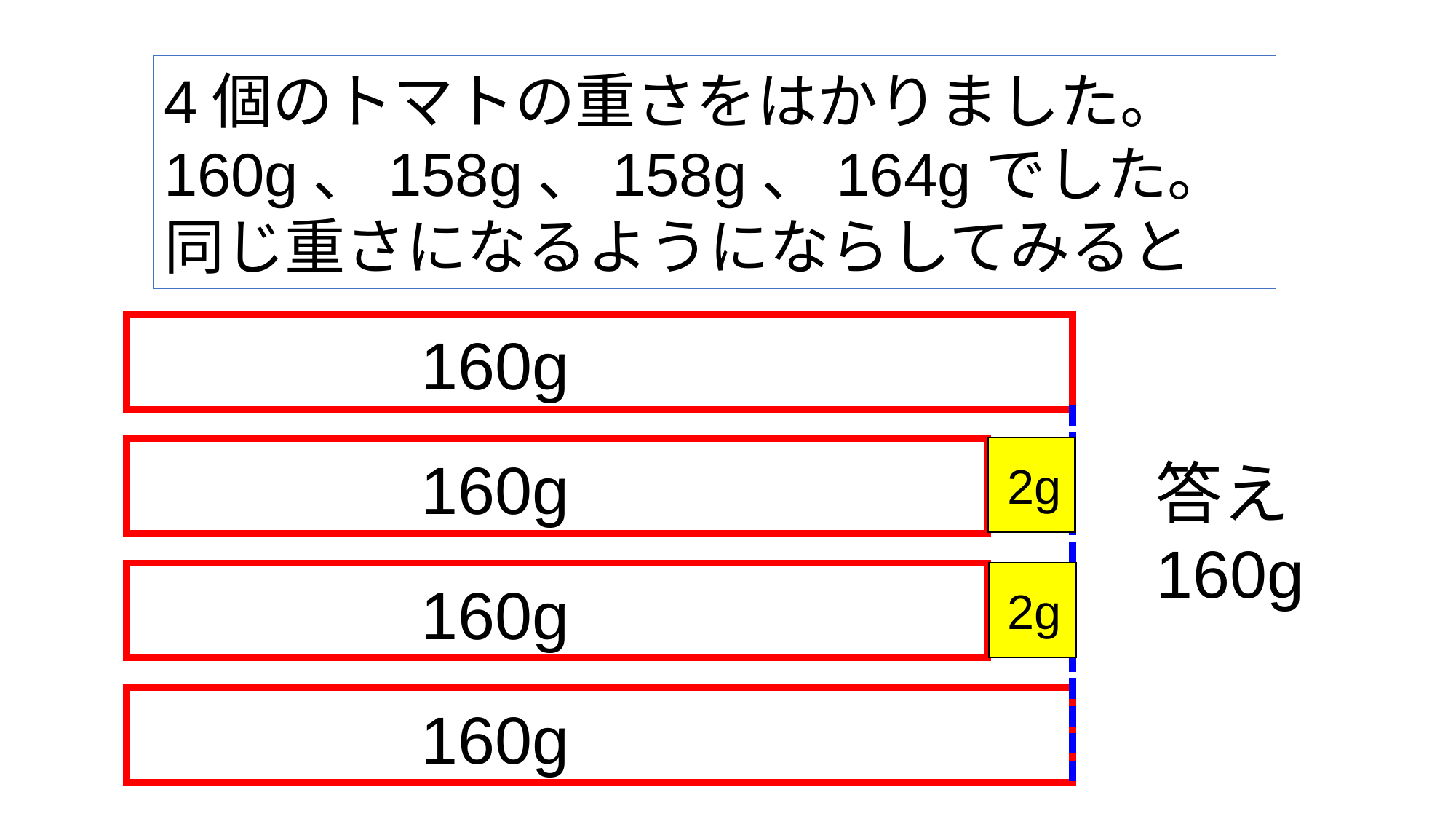

# 4個のトマトの重さをはかりました。 160g、158g、158g、164gでした。 同じ重さになるようにならしてみると

160g

2g

160g
答え
160g

2g

160g

160g